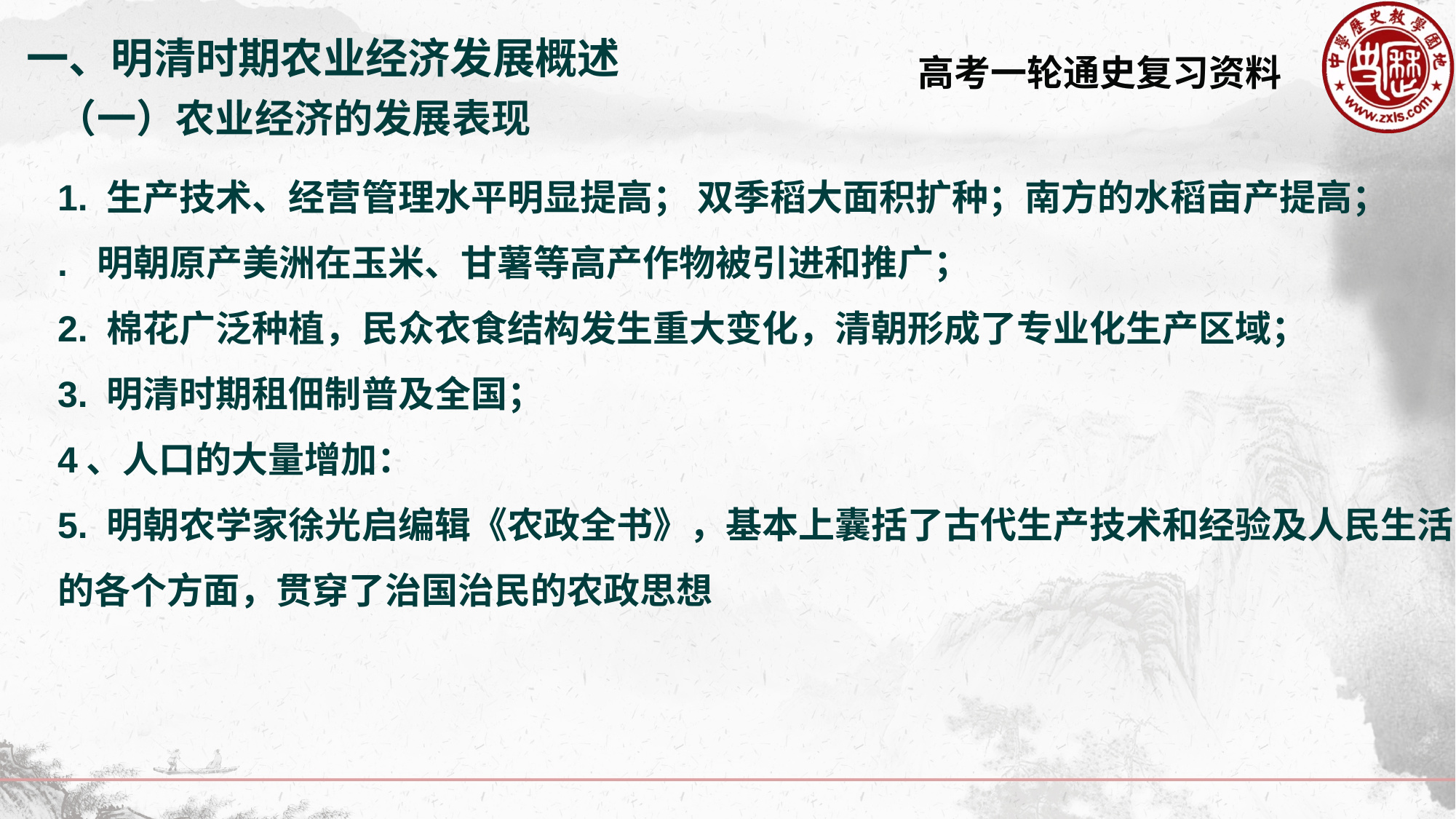

一、明清时期农业经济发展概述
（一）农业经济的发展表现
1. 生产技术、经营管理水平明显提高； 双季稻大面积扩种；南方的水稻亩产提高；
.  明朝原产美洲在玉米、甘薯等高产作物被引进和推广；
2. 棉花广泛种植，民众衣食结构发生重大变化，清朝形成了专业化生产区域；
3. 明清时期租佃制普及全国；
4、人口的大量增加：
5. 明朝农学家徐光启编辑《农政全书》，基本上囊括了古代生产技术和经验及人民生活
的各个方面，贯穿了治国治民的农政思想